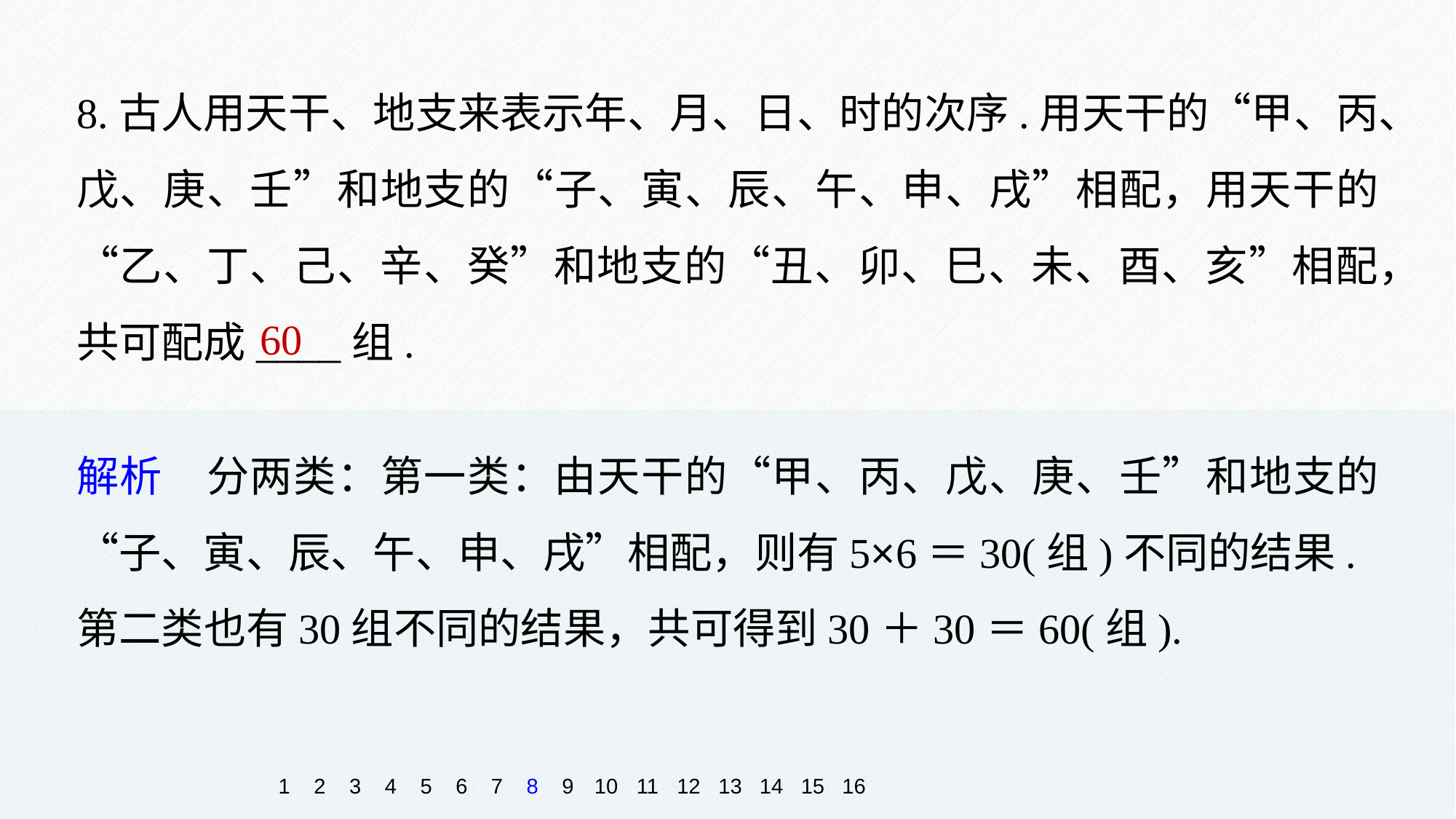

8.古人用天干、地支来表示年、月、日、时的次序.用天干的“甲、丙、戊、庚、壬”和地支的“子、寅、辰、午、申、戌”相配，用天干的“乙、丁、己、辛、癸”和地支的“丑、卯、巳、未、酉、亥”相配，共可配成____组.
60
解析　分两类：第一类：由天干的“甲、丙、戊、庚、壬”和地支的“子、寅、辰、午、申、戌”相配，则有5×6＝30(组)不同的结果.
第二类也有30组不同的结果，共可得到30＋30＝60(组).
1
2
3
4
5
6
7
8
9
10
11
12
13
14
15
16